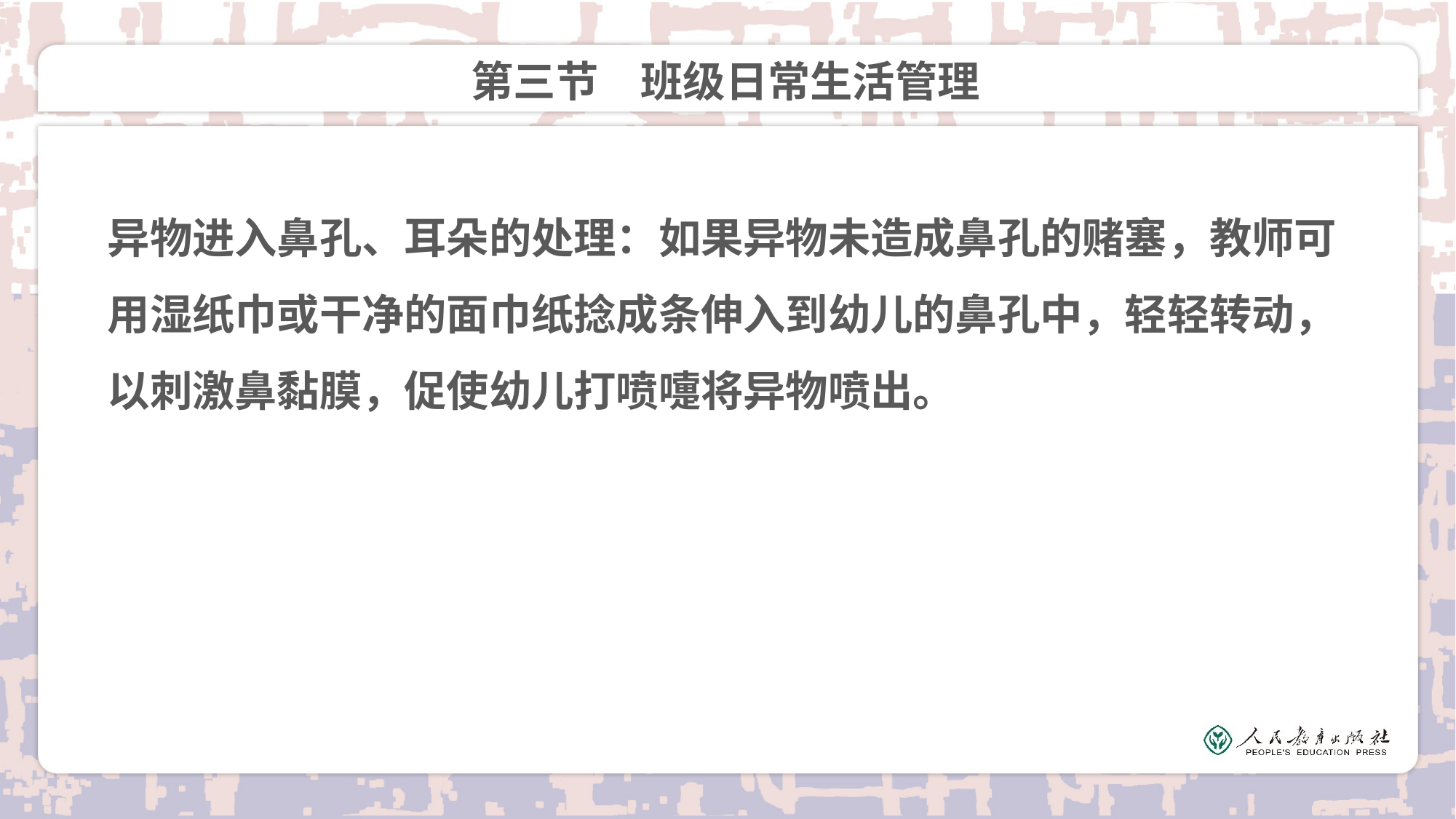

# 第三节　班级日常生活管理
异物进入鼻孔、耳朵的处理：如果异物未造成鼻孔的赌塞，教师可用湿纸巾或干净的面巾纸捻成条伸入到幼儿的鼻孔中，轻轻转动，以刺激鼻黏膜，促使幼儿打喷嚏将异物喷出。